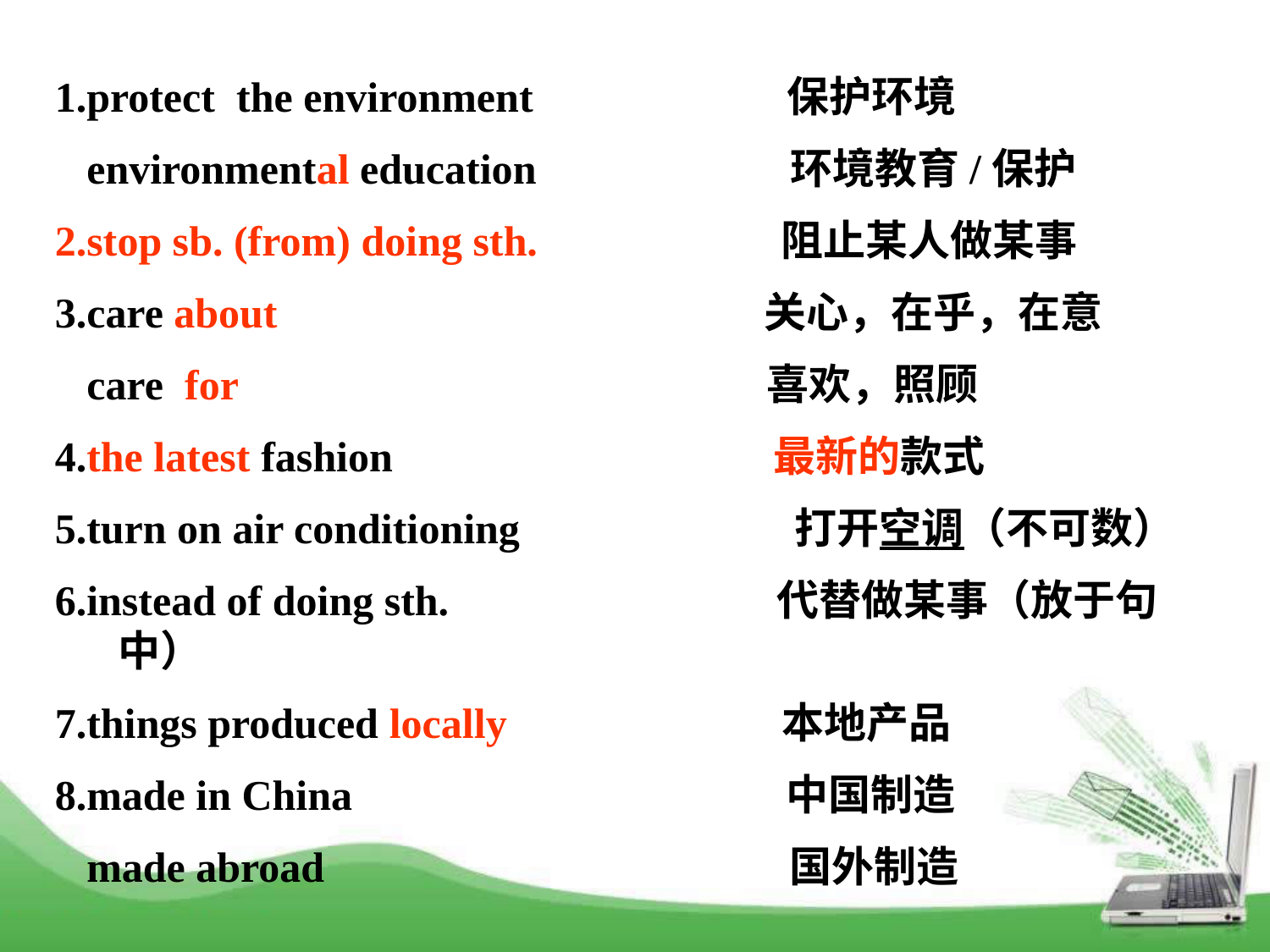

1.protect  the environment                       保护环境
   environmental education                       环境教育/保护
2.stop sb. (from) doing sth.                      阻止某人做某事
3.care about                                             关心，在乎，在意
   care  for                                                 喜欢，照顾
4.the latest fashion                                   最新的款式
5.turn on air conditioning                         打开空调（不可数）
6.instead of doing sth.                              代替做某事（放于句中）
7.things produced locally                         本地产品
8.made in China                                        中国制造
   made abroad                                           国外制造